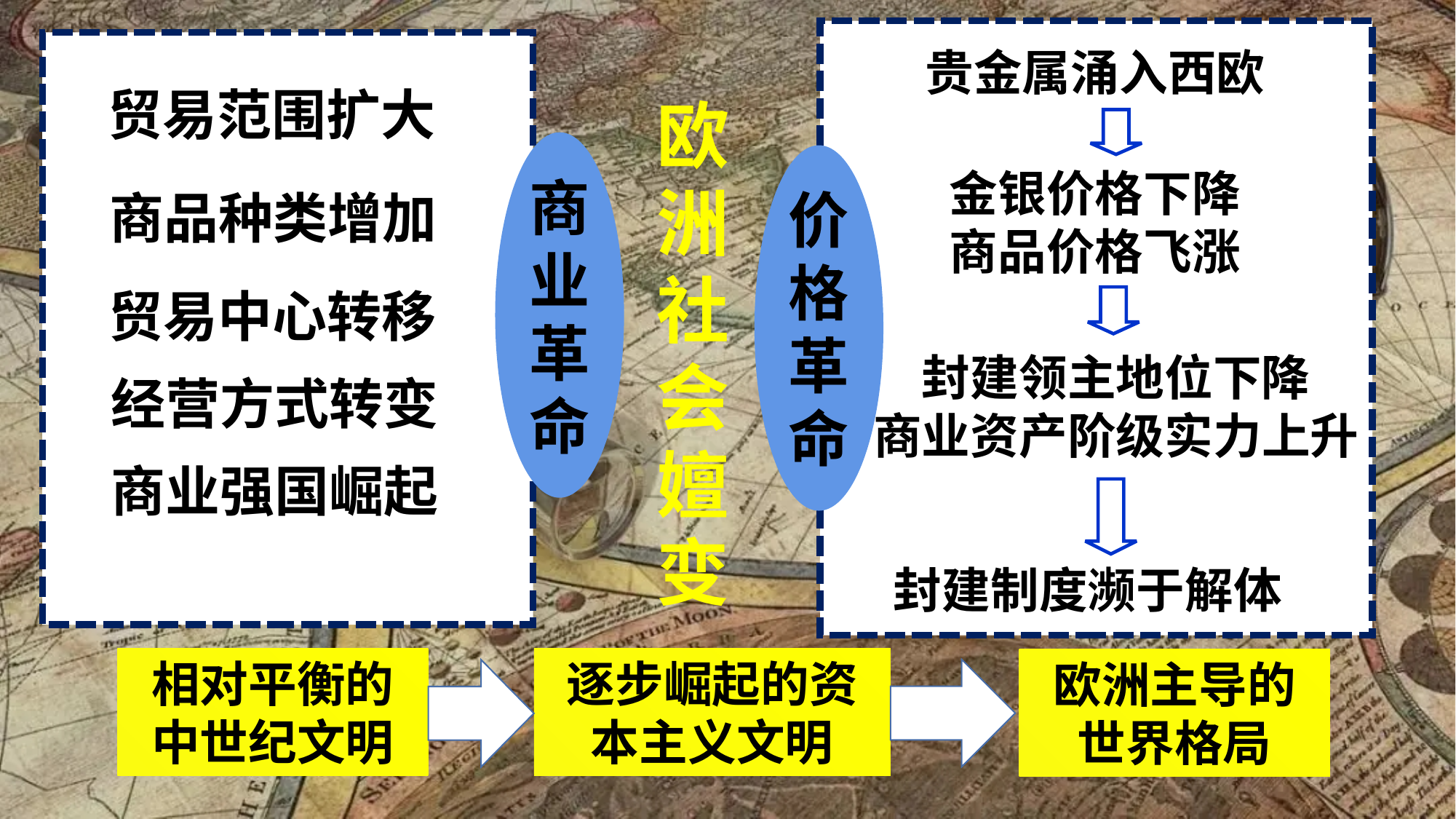

贵金属涌入西欧
贸易范围扩大
欧
洲
社
会
嬗
变

商
业
革
命
价
格
革
命
金银价格下降
商品价格飞涨
商品种类增加
贸易中心转移

封建领主地位下降
商业资产阶级实力上升
经营方式转变
商业强国崛起

封建制度濒于解体
相对平衡的中世纪文明
逐步崛起的资本主义文明
欧洲主导的世界格局